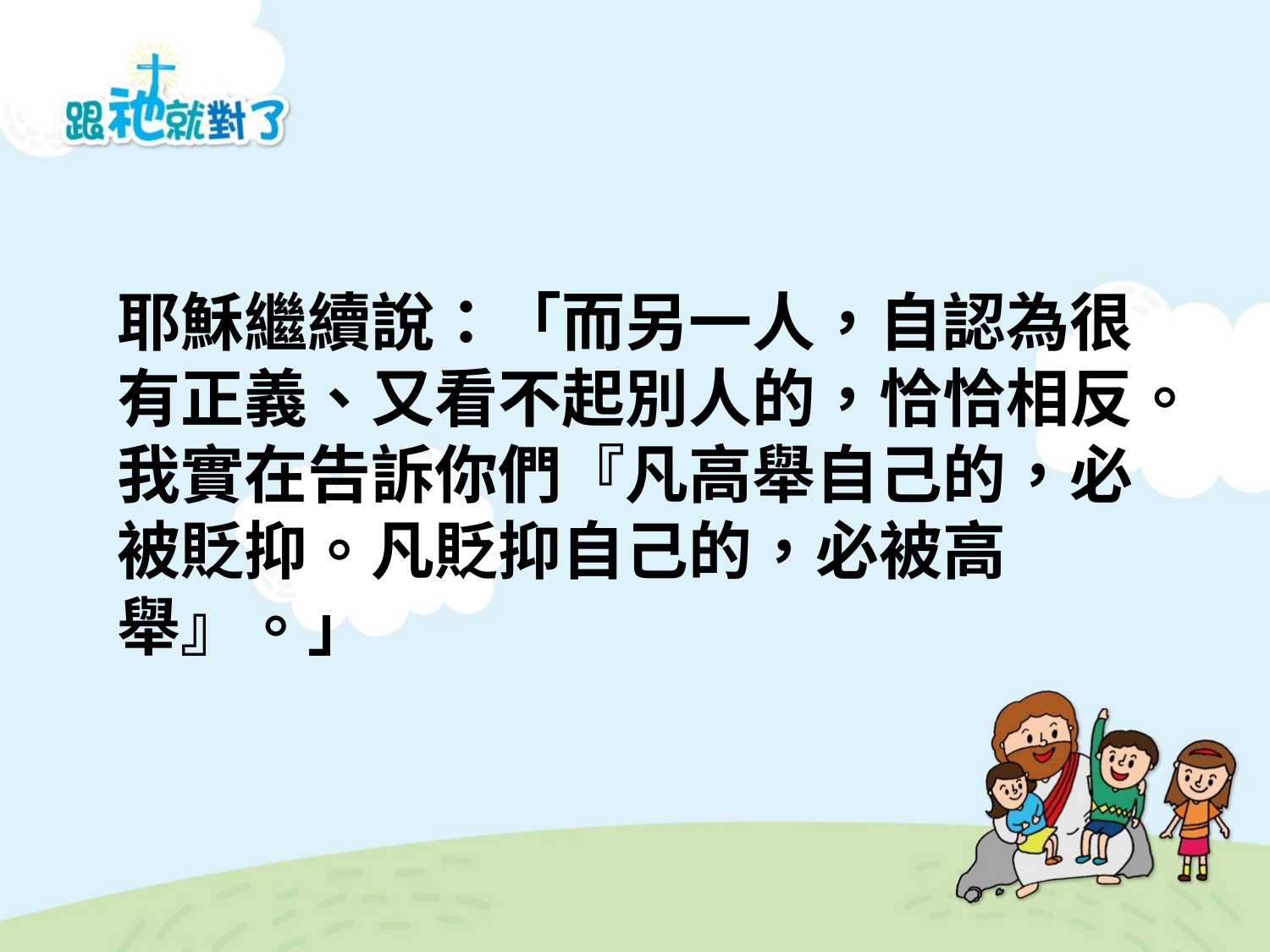

耶穌繼續說：「而另一人，自認為很有正義、又看不起別人的，恰恰相反。我實在告訴你們『凡高舉自己的，必被貶抑。凡貶抑自己的，必被高舉』。」